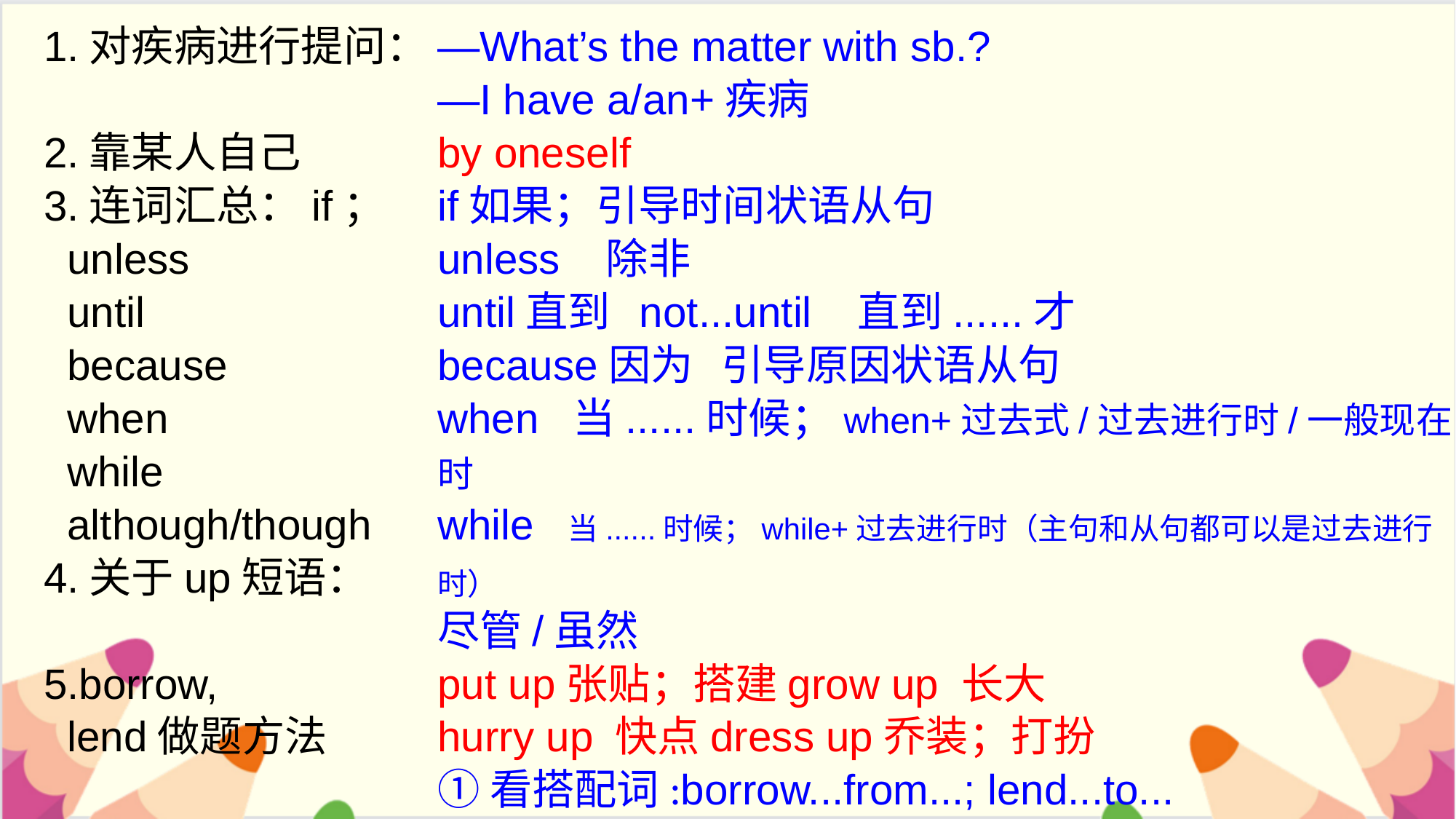

1.对疾病进行提问：

2.靠某人自己
3.连词汇总：if；
  unless
  until
  because
  when
  while
  although/though
4.关于up短语：

5.borrow,
  lend做题方法
—What’s the matter with sb.?
—I have a/an+疾病
by oneself
if如果；引导时间状语从句
unless   除非
until直到  not...until   直到......才
because因为   引导原因状语从句
when  当......时候；when+过去式/过去进行时/一般现在时
while  当......时候；while+过去进行时（主句和从句都可以是过去进行时）
尽管/虽然
put up张贴；搭建grow up 长大
hurry up 快点dress up乔装；打扮
①看搭配词:borrow...from...; lend...to...
②看主语:主语是借出，用lend,主语是借入，用borrow